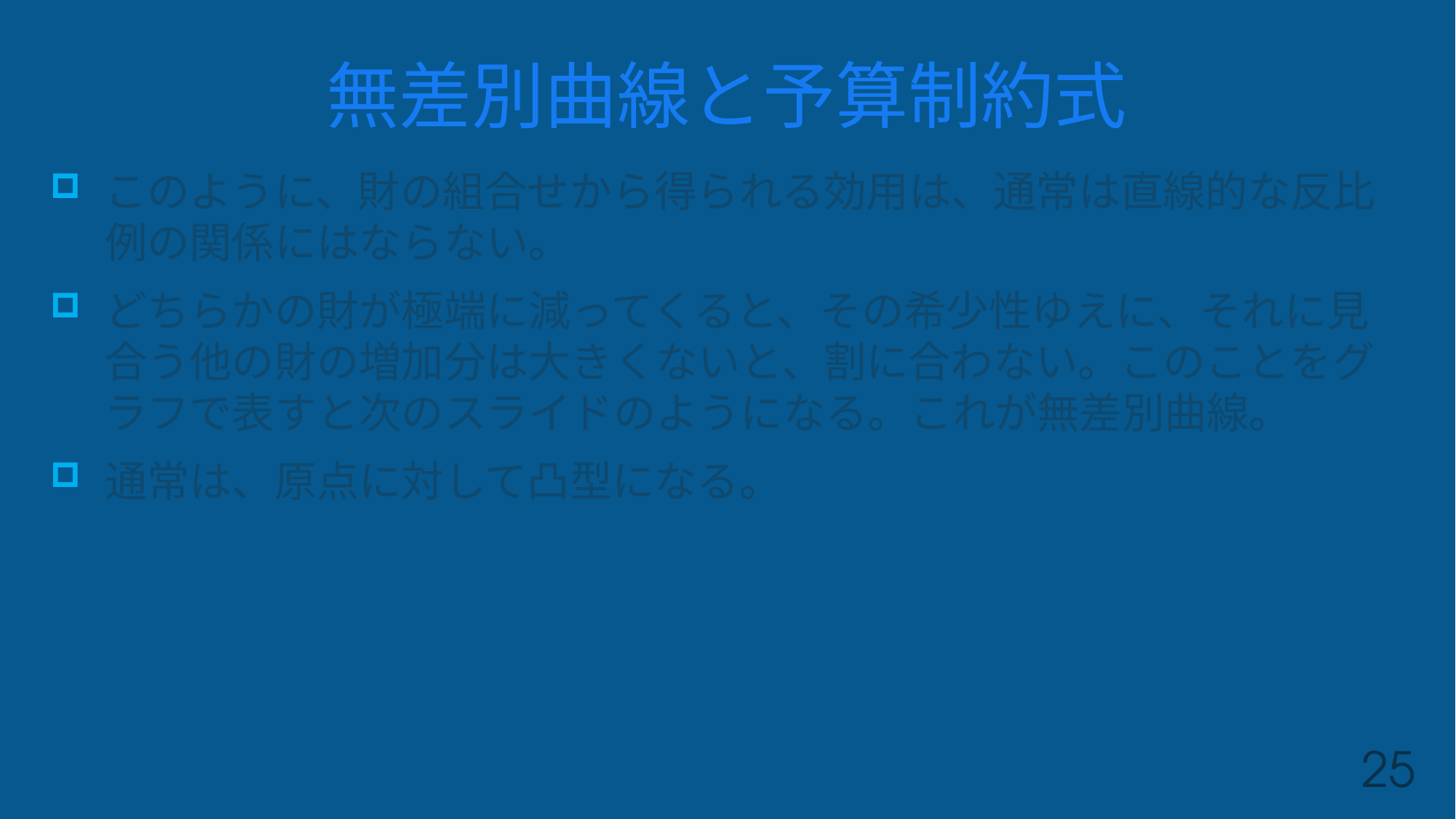

# 無差別曲線と予算制約式
このように、財の組合せから得られる効用は、通常は直線的な反比例の関係にはならない。
どちらかの財が極端に減ってくると、その希少性ゆえに、それに見合う他の財の増加分は大きくないと、割に合わない。このことをグラフで表すと次のスライドのようになる。これが無差別曲線。
通常は、原点に対して凸型になる。
25